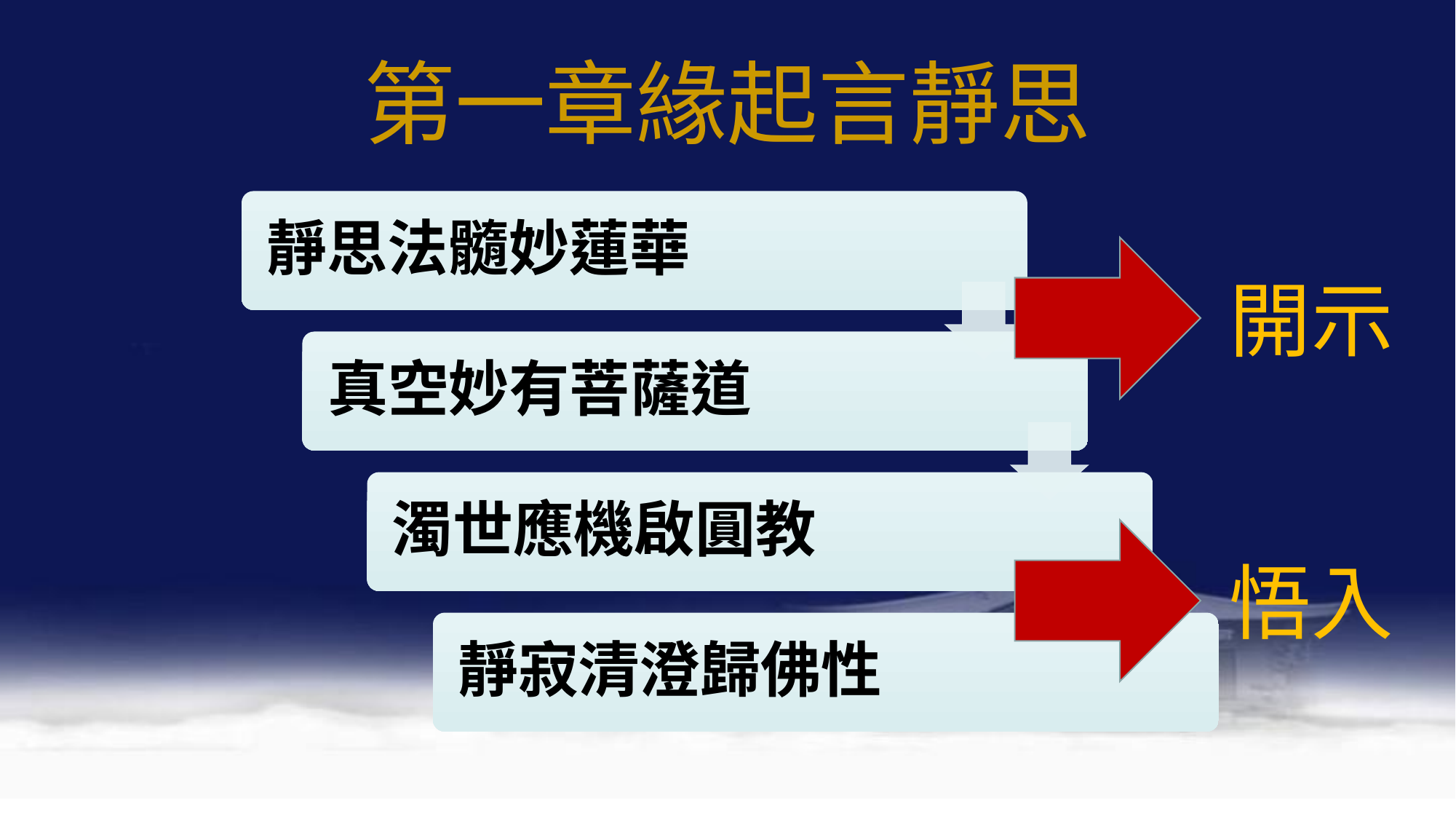

# 第一章緣起言靜思
靜思法髓妙蓮華
真空妙有菩薩道
濁世應機啟圓教
靜寂清澄歸佛性

開示

悟入